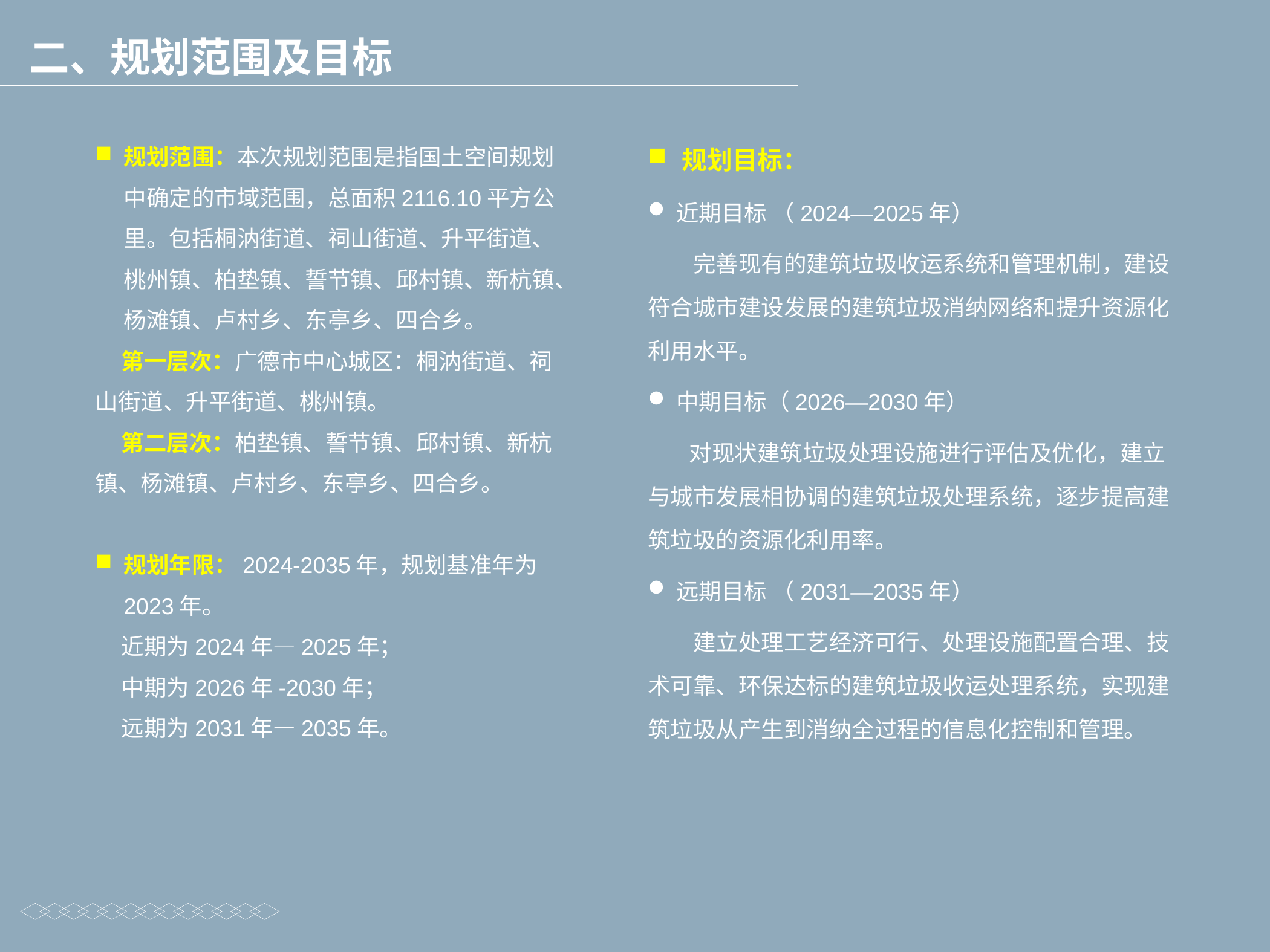

二、规划范围及目标
规划范围：本次规划范围是指国土空间规划中确定的市域范围，总面积2116.10平方公里。包括桐汭街道、祠山街道、升平街道、桃州镇、柏垫镇、誓节镇、邱村镇、新杭镇、杨滩镇、卢村乡、东亭乡、四合乡。
    第一层次：广德市中心城区：桐汭街道、祠山街道、升平街道、桃州镇。
    第二层次：柏垫镇、誓节镇、邱村镇、新杭镇、杨滩镇、卢村乡、东亭乡、四合乡。

规划年限：2024-2035年，规划基准年为2023年。
    近期为2024年—2025年；
    中期为2026年-2030年；
    远期为2031年—2035年。

规划目标：
近期目标 （2024—2025年）
完善现有的建筑垃圾收运系统和管理机制，建设符合城市建设发展的建筑垃圾消纳网络和提升资源化利用水平。
中期目标（2026—2030年）
       对现状建筑垃圾处理设施进行评估及优化，建立与城市发展相协调的建筑垃圾处理系统，逐步提高建筑垃圾的资源化利用率。
远期目标 （2031—2035年）
建立处理工艺经济可行、处理设施配置合理、技术可靠、环保达标的建筑垃圾收运处理系统，实现建筑垃圾从产生到消纳全过程的信息化控制和管理。